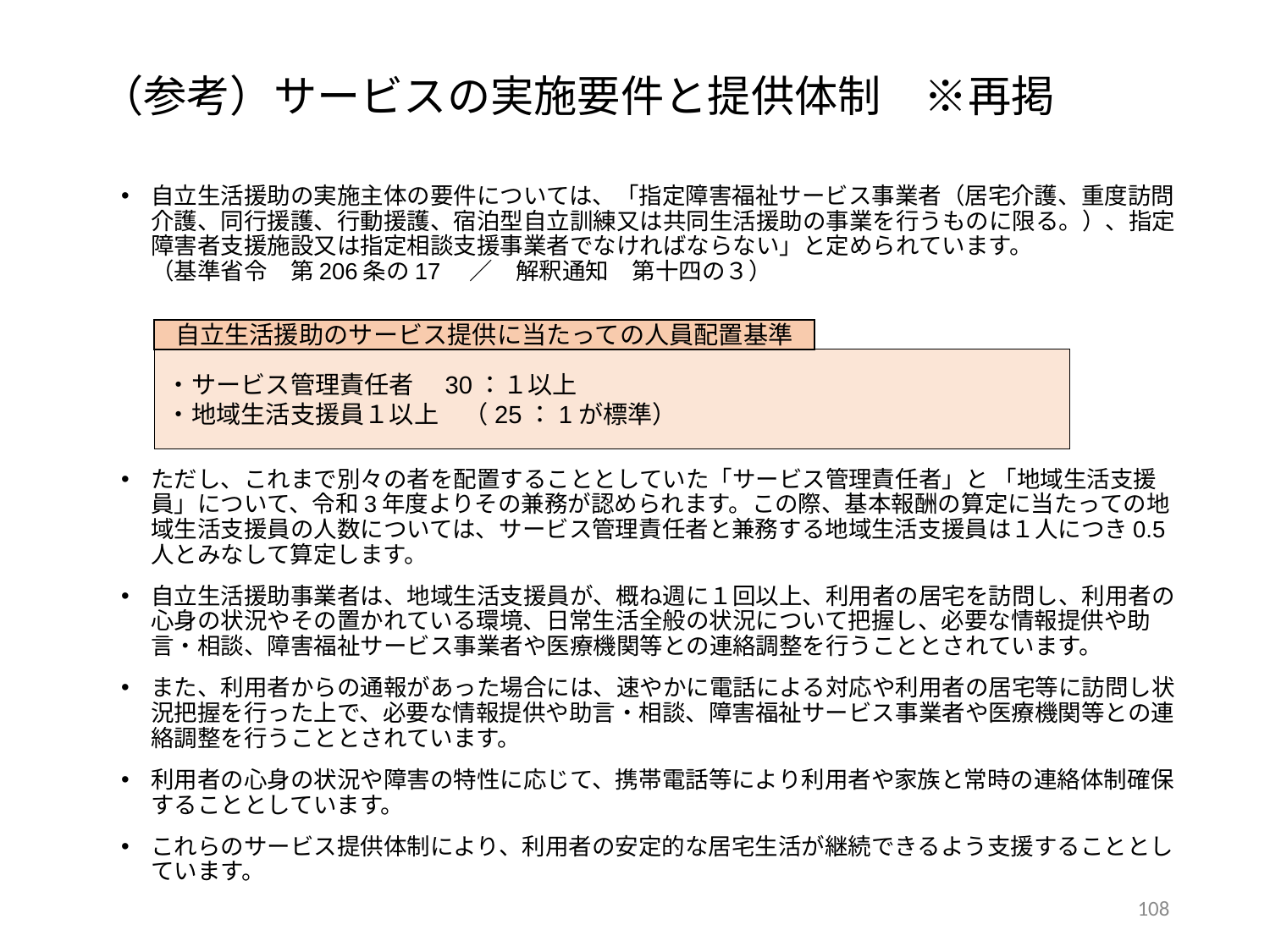

（参考）サービスの実施要件と提供体制　※再掲

自立生活援助の実施主体の要件については、「指定障害福祉サービス事業者（居宅介護、重度訪問介護、同行援護、行動援護、宿泊型自立訓練又は共同生活援助の事業を行うものに限る。）、指定障害者支援施設又は指定相談支援事業者でなければならない」と定められています。
（基準省令　第206条の17　／　解釈通知　第十四の３）

ただし、これまで別々の者を配置することとしていた「サービス管理責任者」と 「地域生活支援員」について、令和3年度よりその兼務が認められます。この際、基本報酬の算定に当たっての地域生活支援員の人数については、サービス管理責任者と兼務する地域生活支援員は１人につき0.5人とみなして算定します。
自立生活援助事業者は、地域生活支援員が、概ね週に１回以上、利用者の居宅を訪問し、利用者の心身の状況やその置かれている環境、日常生活全般の状況について把握し、必要な情報提供や助言・相談、障害福祉サービス事業者や医療機関等との連絡調整を行うこととされています。
また、利用者からの通報があった場合には、速やかに電話による対応や利用者の居宅等に訪問し状況把握を行った上で、必要な情報提供や助言・相談、障害福祉サービス事業者や医療機関等との連絡調整を行うこととされています。
利用者の心身の状況や障害の特性に応じて、携帯電話等により利用者や家族と常時の連絡体制確保することとしています。
これらのサービス提供体制により、利用者の安定的な居宅生活が継続できるよう支援することとしています。
自立生活援助のサービス提供に当たっての人員配置基準
・サービス管理責任者　30：１以上
・地域生活支援員１以上　（25：1が標準）
108